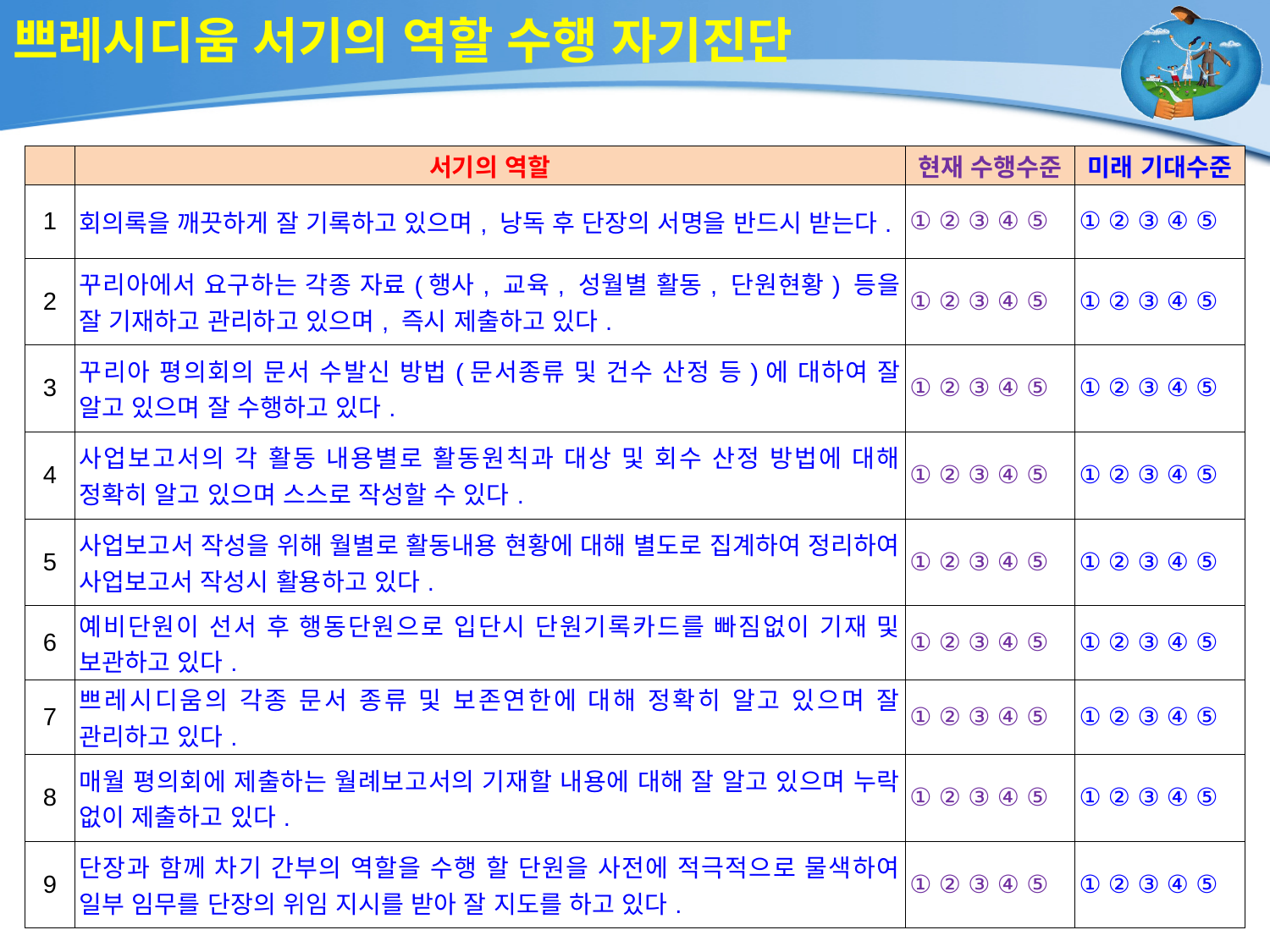

# 쁘레시디움 서기의 역할 수행 자기진단

|  | 서기의 역할 | 현재 수행수준 | 미래 기대수준 |
| --- | --- | --- | --- |
| 1 | 회의록을 깨끗하게 잘 기록하고 있으며, 낭독 후 단장의 서명을 반드시 받는다. | ① ② ③ ④ ⑤ | ① ② ③ ④ ⑤ |
| 2 | 꾸리아에서 요구하는 각종 자료(행사, 교육, 성월별 활동, 단원현황) 등을 잘 기재하고 관리하고 있으며, 즉시 제출하고 있다. | ① ② ③ ④ ⑤ | ① ② ③ ④ ⑤ |
| 3 | 꾸리아 평의회의 문서 수발신 방법(문서종류 및 건수 산정 등)에 대하여 잘 알고 있으며 잘 수행하고 있다. | ① ② ③ ④ ⑤ | ① ② ③ ④ ⑤ |
| 4 | 사업보고서의 각 활동 내용별로 활동원칙과 대상 및 회수 산정 방법에 대해 정확히 알고 있으며 스스로 작성할 수 있다. | ① ② ③ ④ ⑤ | ① ② ③ ④ ⑤ |
| 5 | 사업보고서 작성을 위해 월별로 활동내용 현황에 대해 별도로 집계하여 정리하여 사업보고서 작성시 활용하고 있다. | ① ② ③ ④ ⑤ | ① ② ③ ④ ⑤ |
| 6 | 예비단원이 선서 후 행동단원으로 입단시 단원기록카드를 빠짐없이 기재 및 보관하고 있다. | ① ② ③ ④ ⑤ | ① ② ③ ④ ⑤ |
| 7 | 쁘레시디움의 각종 문서 종류 및 보존연한에 대해 정확히 알고 있으며 잘 관리하고 있다. | ① ② ③ ④ ⑤ | ① ② ③ ④ ⑤ |
| 8 | 매월 평의회에 제출하는 월례보고서의 기재할 내용에 대해 잘 알고 있으며 누락 없이 제출하고 있다. | ① ② ③ ④ ⑤ | ① ② ③ ④ ⑤ |
| 9 | 단장과 함께 차기 간부의 역할을 수행 할 단원을 사전에 적극적으로 물색하여 일부 임무를 단장의 위임 지시를 받아 잘 지도를 하고 있다. | ① ② ③ ④ ⑤ | ① ② ③ ④ ⑤ |